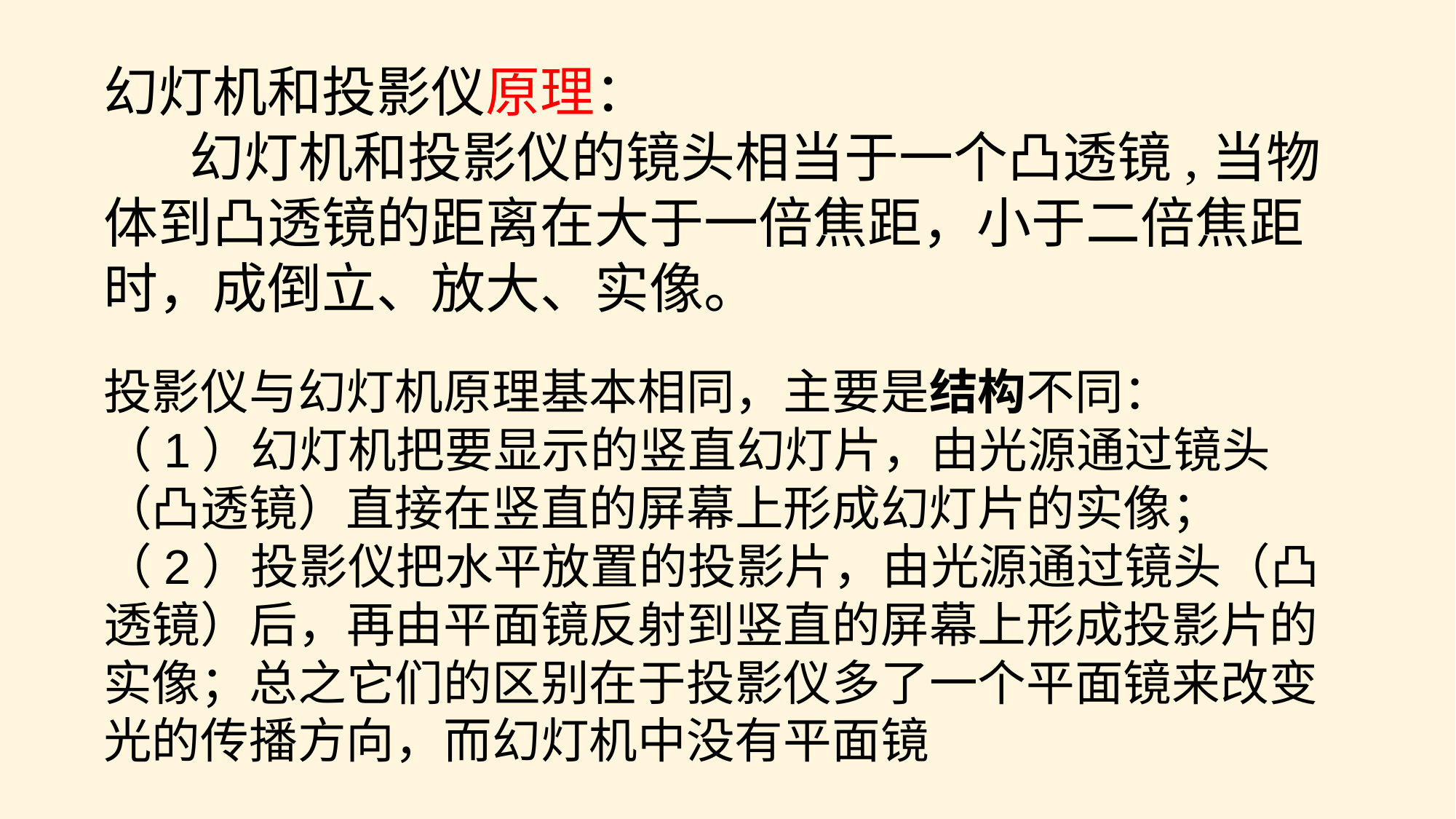

幻灯机和投影仪原理：
      幻灯机和投影仪的镜头相当于一个凸透镜,当物体到凸透镜的距离在大于一倍焦距，小于二倍焦距时，成倒立、放大、实像。
投影仪与幻灯机原理基本相同，主要是结构不同：
（1）幻灯机把要显示的竖直幻灯片，由光源通过镜头（凸透镜）直接在竖直的屏幕上形成幻灯片的实像；
（2）投影仪把水平放置的投影片，由光源通过镜头（凸透镜）后，再由平面镜反射到竖直的屏幕上形成投影片的实像；总之它们的区别在于投影仪多了一个平面镜来改变光的传播方向，而幻灯机中没有平面镜